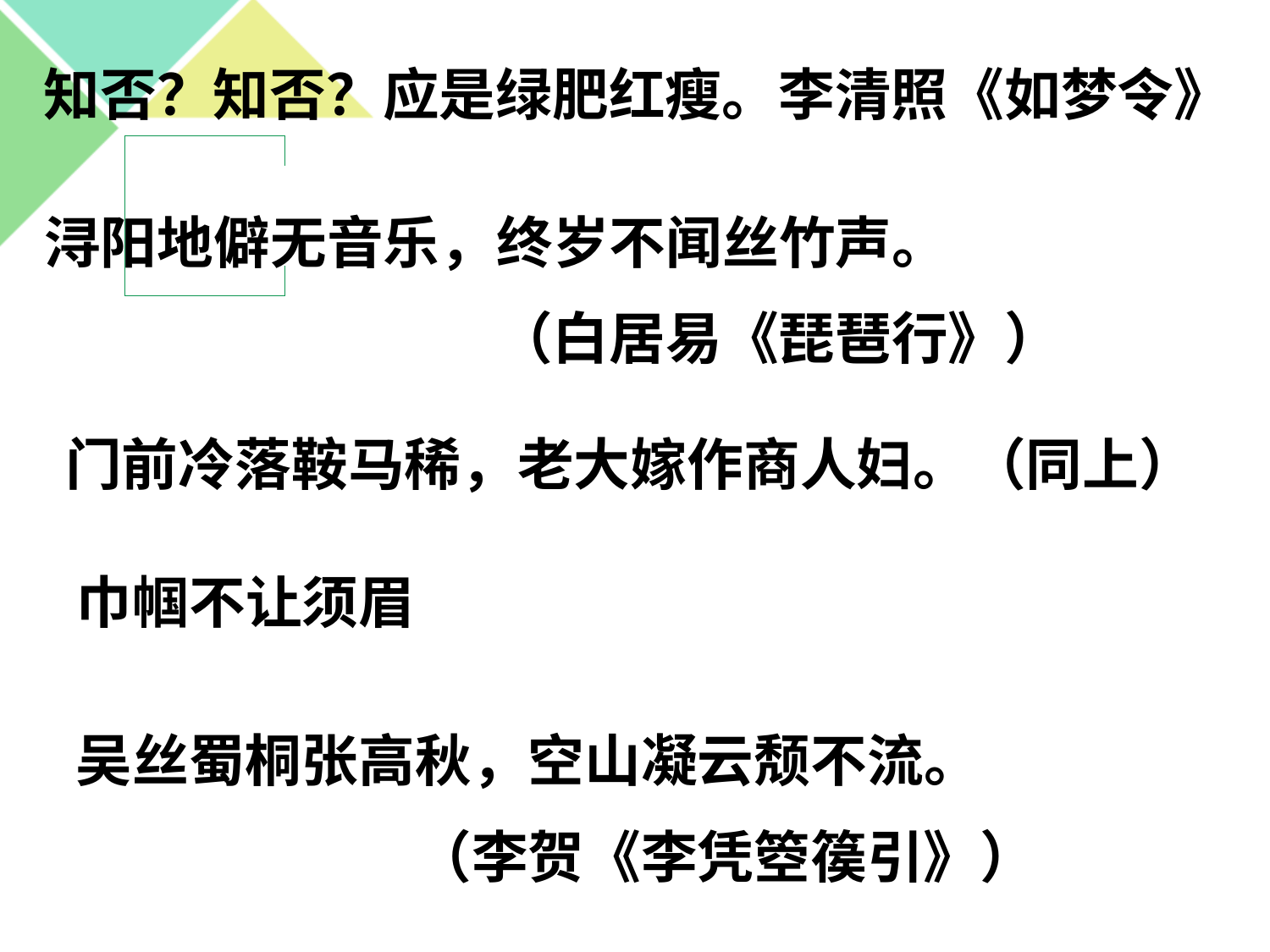

知否？知否？应是绿肥红瘦。李清照《如梦令》
浔阳地僻无音乐，终岁不闻丝竹声。
　　　　　　　　（白居易《琵琶行》）
门前冷落鞍马稀，老大嫁作商人妇。（同上）
巾帼不让须眉
吴丝蜀桐张高秋，空山凝云颓不流。
　　　　　　（李贺《李凭箜篌引》）